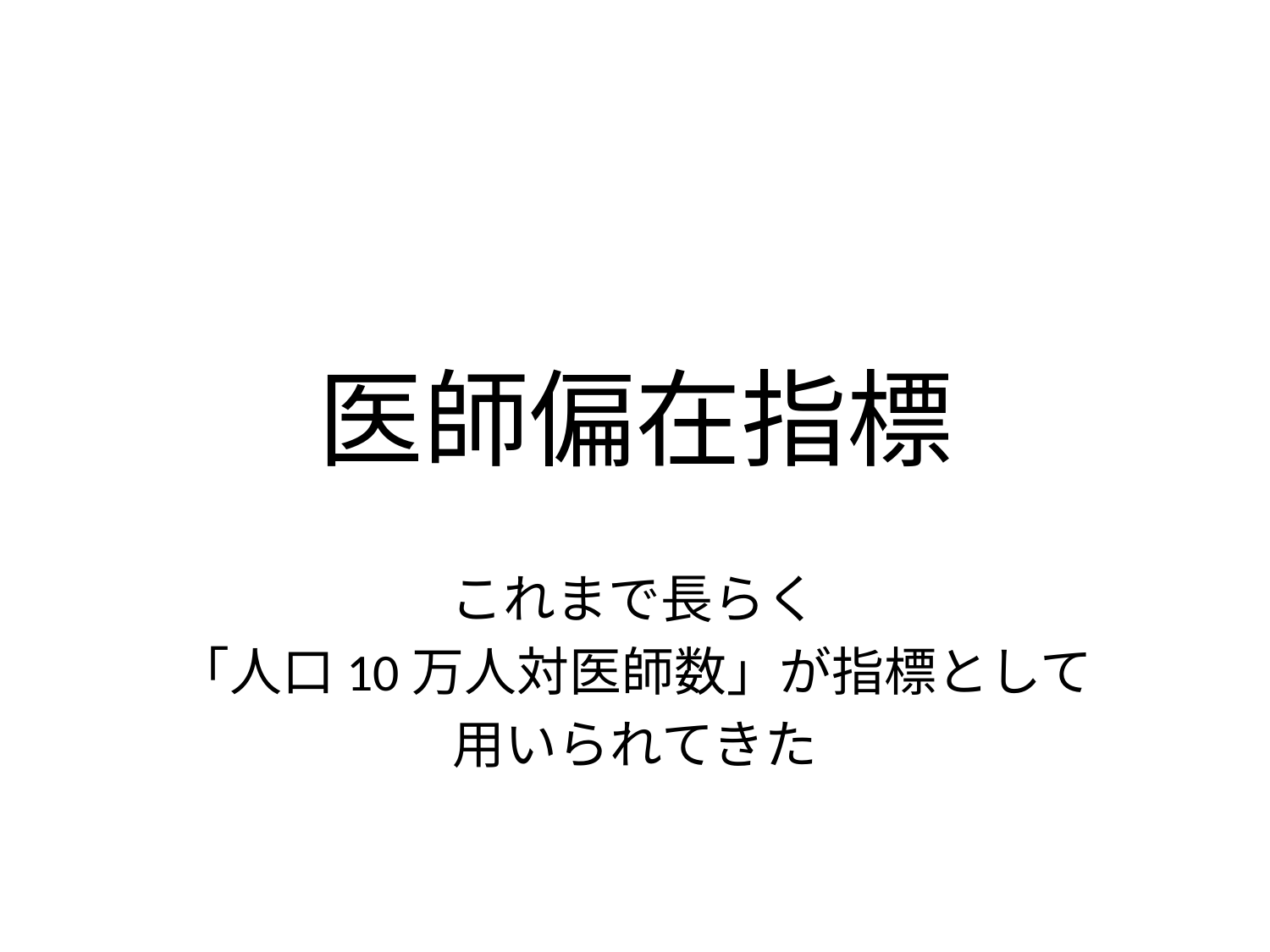

# 医師偏在指標
これまで長らく
「人口10万人対医師数」が指標として
用いられてきた